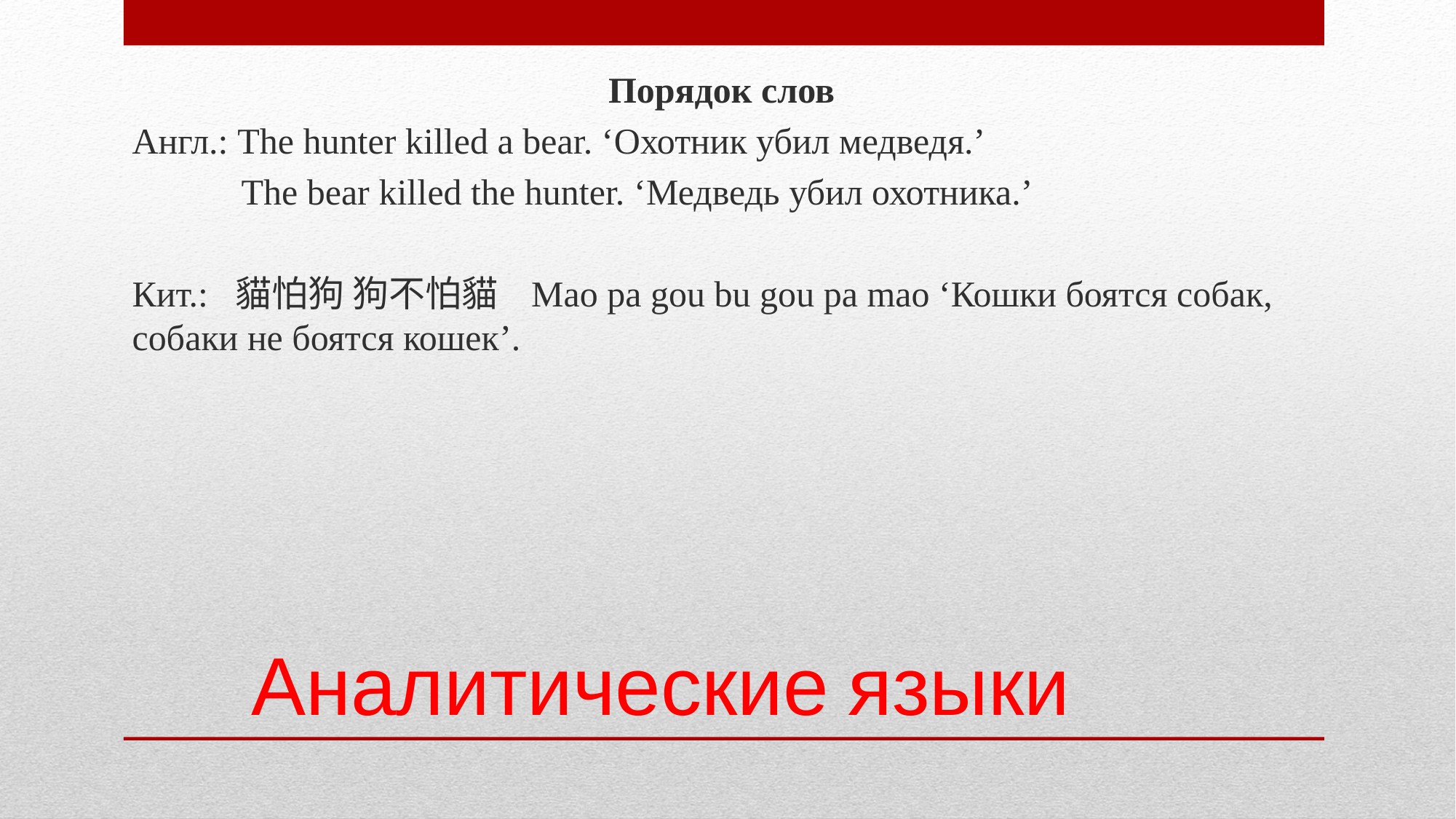

Порядок слов
Англ.: The hunter killed a bear. ‘Охотник убил медведя.’
            The bear killed the hunter. ‘Медведь убил охотника.’

Кит.:  貓怕狗 狗不怕貓   Mao pa gou bu gou pa mao ‘Кошки боятся собак, собаки не боятся кошек’.

# Аналитические языки